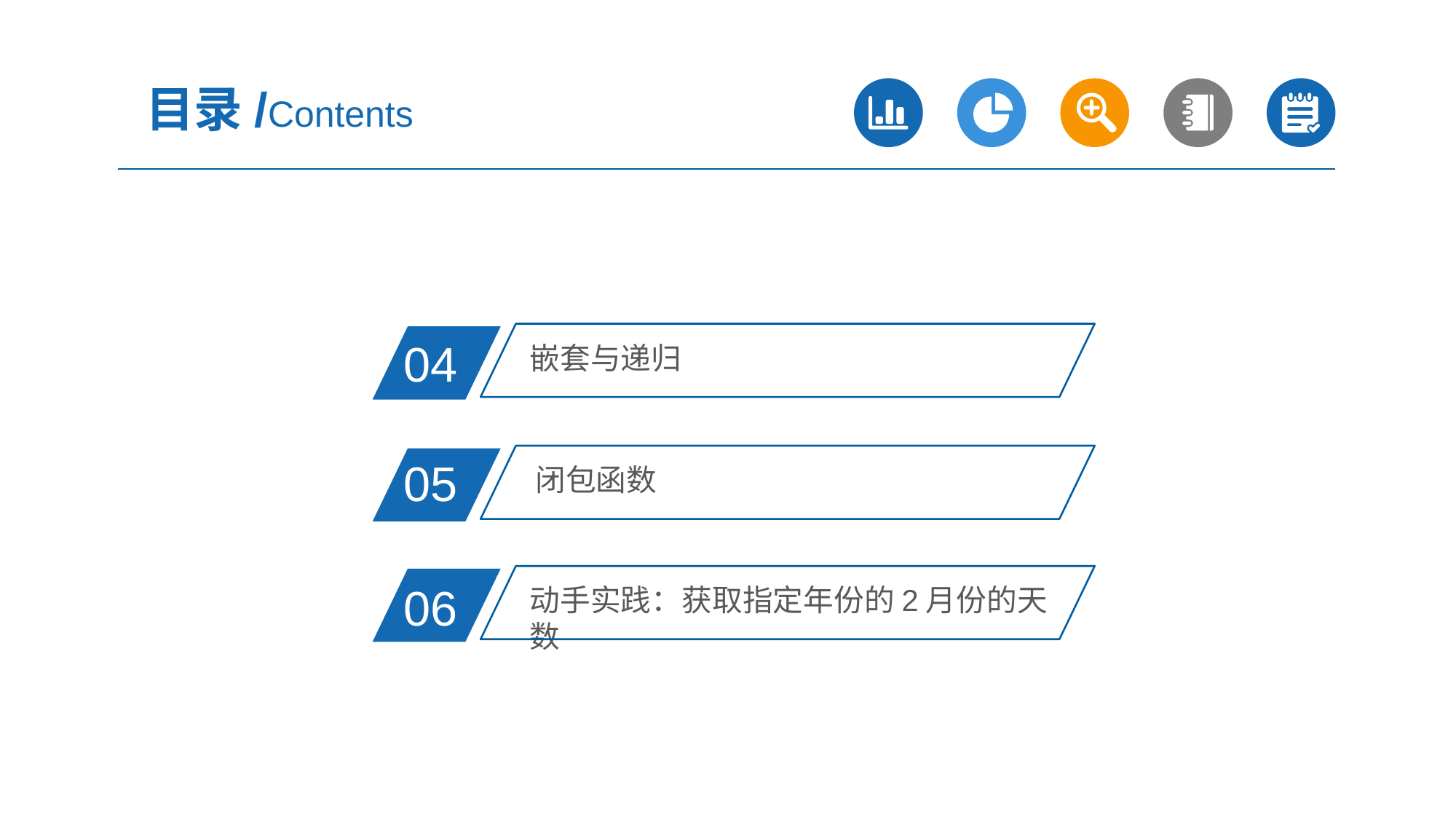

目录/Contents

嵌套与递归

04

闭包函数
05

动手实践：获取指定年份的2月份的天数

06